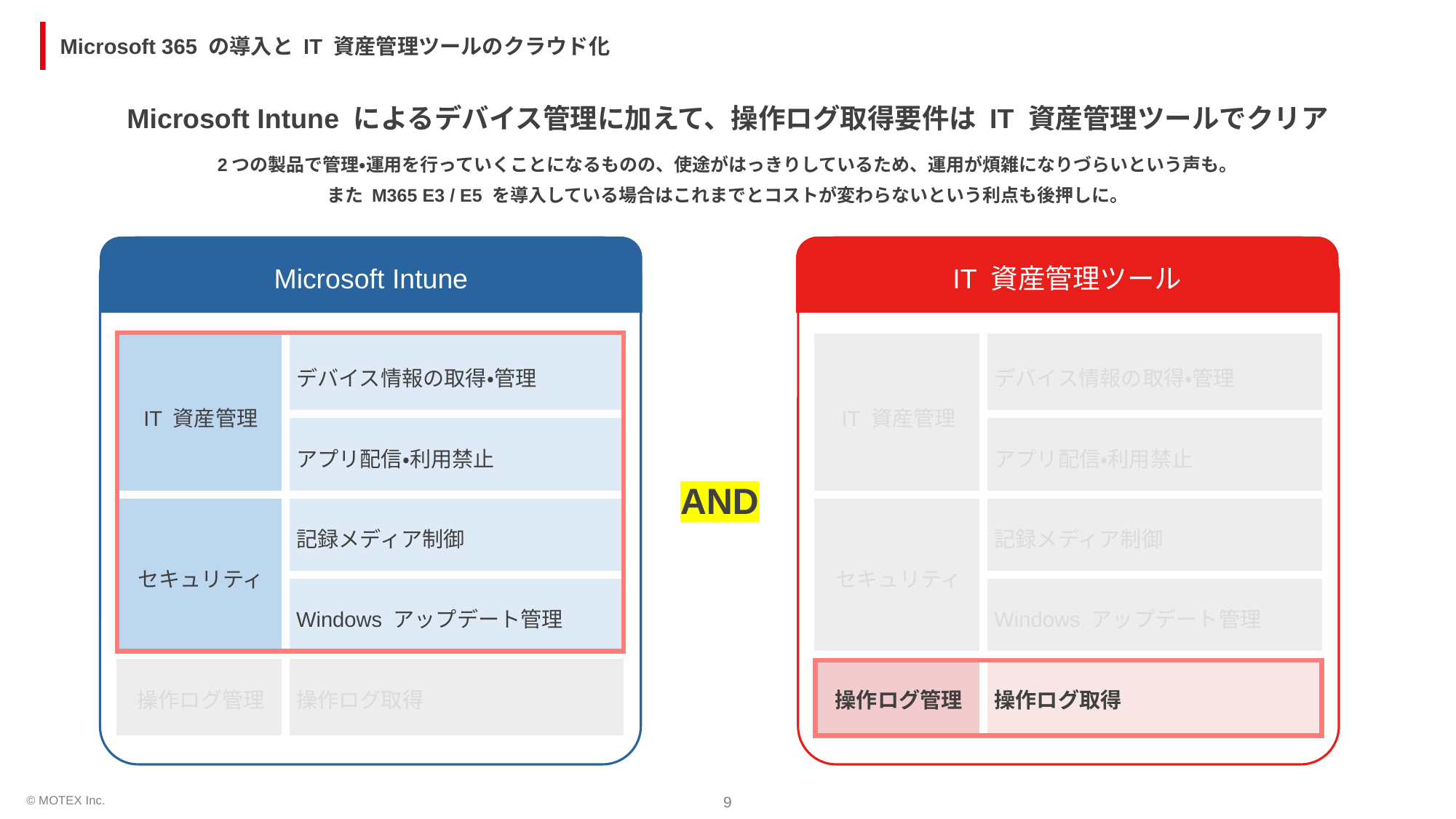

Microsoft 365 の導入と IT 資産管理ツールのクラウド化
Microsoft Intune によるデバイス管理に加えて、操作ログ取得要件は IT 資産管理ツールでクリア
2つの製品で管理・運用を行っていくことになるものの、使途がはっきりしているため、運用が煩雑になりづらいという声も。
また M365 E3 / E5 を導入している場合はこれまでとコストが変わらないという利点も後押しに。
Microsoft Intune
IT 資産管理ツール

| IT 資産管理 | デバイス情報の取得・管理 |
| --- | --- |
|  | アプリ配信・利用禁止 |
| セキュリティ | 記録メディア制御 |
|  | Windows アップデート管理 |
| 操作ログ管理 | 操作ログ取得 |
| IT 資産管理 | デバイス情報の取得・管理 |
| --- | --- |
|  | アプリ配信・利用禁止 |
| セキュリティ | 記録メディア制御 |
|  | Windows アップデート管理 |
| 操作ログ管理 | 操作ログ取得 |
AND